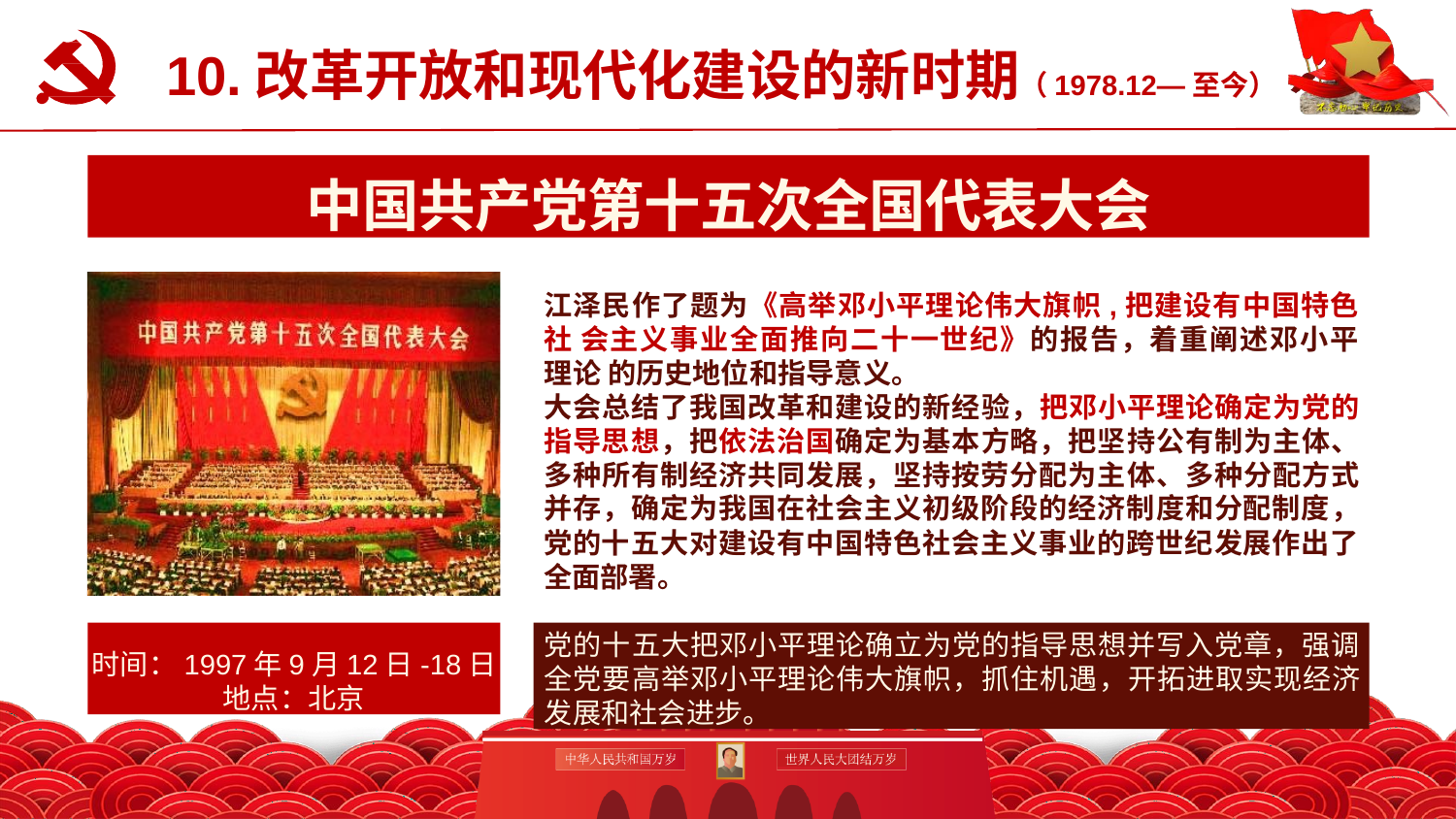

10.改革开放和现代化建设的新时期（1978.12—至今）
认真学习党史新中国史

中国共产党第十五次全国代表大会

江泽民作了题为《高举邓小平理论伟大旗帜,把建设有中国特色社 会主义事业全面推向二十一世纪》的报告，着重阐述邓小平理论 的历史地位和指导意义。
大会总结了我国改革和建设的新经验，把邓小平理论确定为党的指导思想，把依法治国确定为基本方略，把坚持公有制为主体、多种所有制经济共同发展，坚持按劳分配为主体、多种分配方式并存，确定为我国在社会主义初级阶段的经济制度和分配制度，党的十五大对建设有中国特色社会主义事业的跨世纪发展作出了全面部署。
时间：1997年9月12日-18日
地点：北京
党的十五大把邓小平理论确立为党的指导思想并写入党章，强调 全党要高举邓小平理论伟大旗帜，抓住机遇，开拓进取实现经济 发展和社会进步。